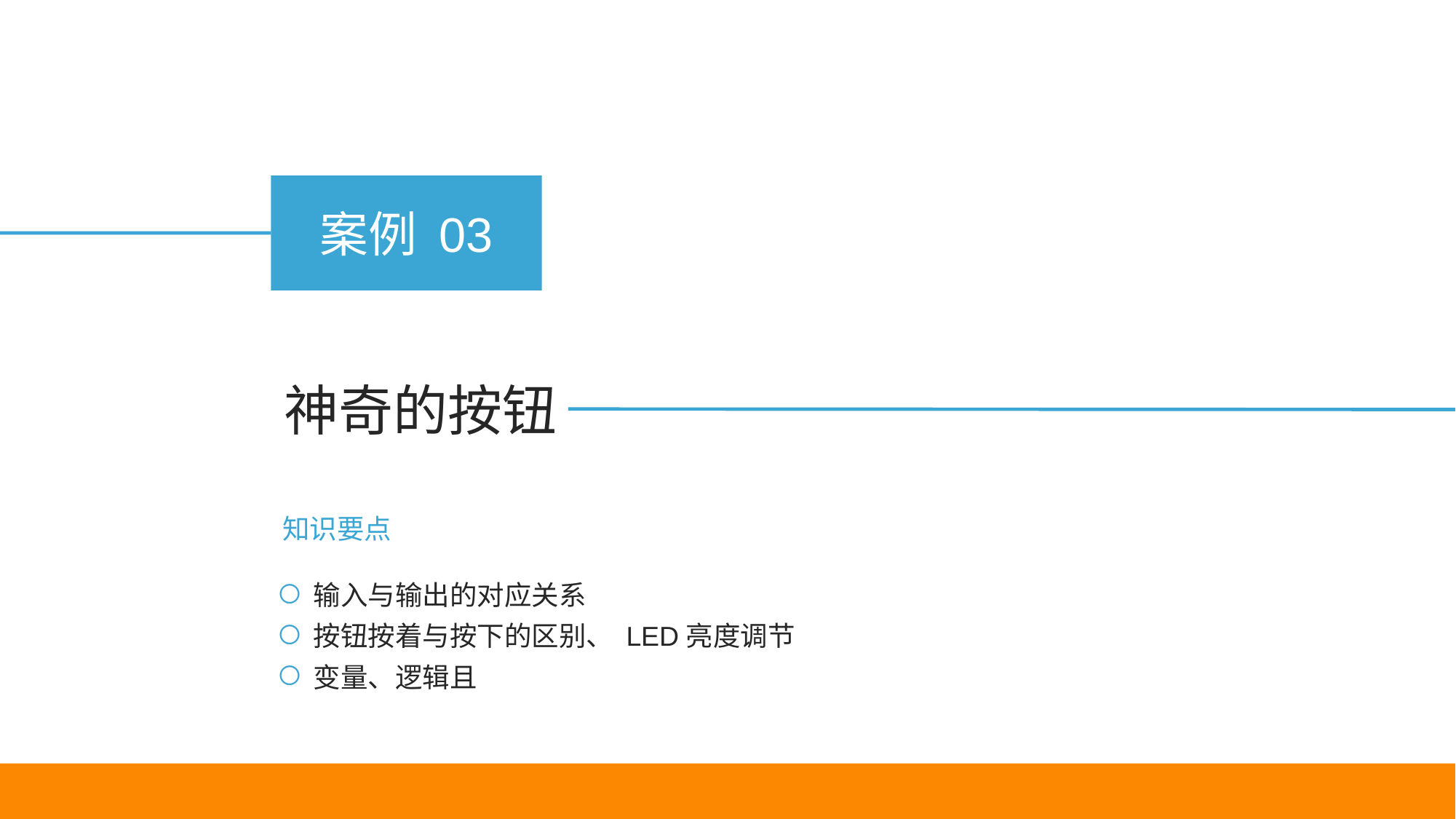

案例 03
神奇的按钮
知识要点
输入与输出的对应关系
按钮按着与按下的区别、 LED亮度调节
变量、逻辑且